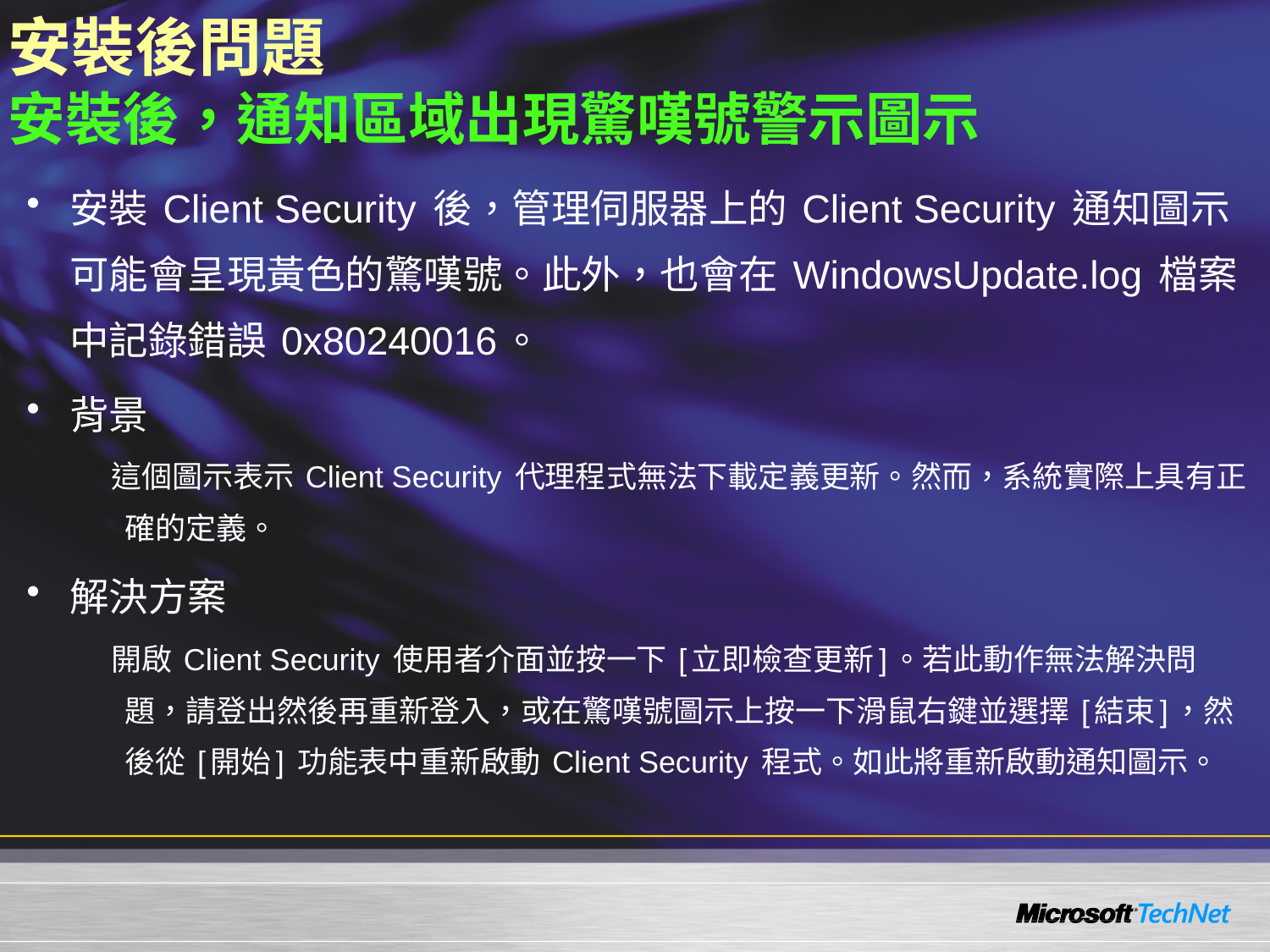

# 安裝後問題 安裝後，通知區域出現驚嘆號警示圖示
安裝 Client Security 後，管理伺服器上的 Client Security 通知圖示可能會呈現黃色的驚嘆號。此外，也會在 WindowsUpdate.log 檔案中記錄錯誤 0x80240016。
背景
這個圖示表示 Client Security 代理程式無法下載定義更新。然而，系統實際上具有正確的定義。
解決方案
開啟 Client Security 使用者介面並按一下 [立即檢查更新]。若此動作無法解決問題，請登出然後再重新登入，或在驚嘆號圖示上按一下滑鼠右鍵並選擇 [結束]，然後從 [開始] 功能表中重新啟動 Client Security 程式。如此將重新啟動通知圖示。